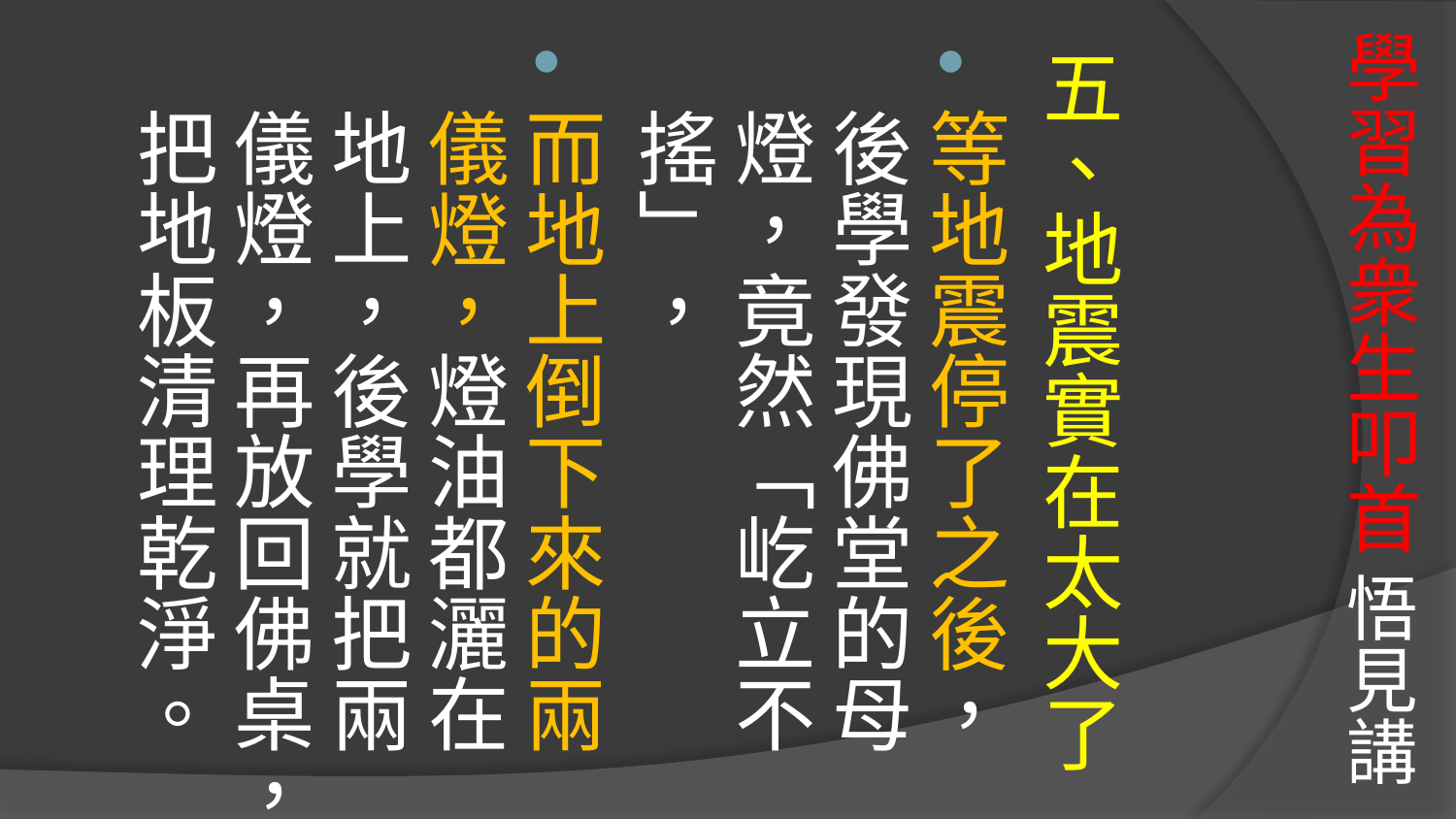

# 學習為衆生叩首 悟見講
五、地震實在太大了
等地震停了之後，後學發現佛堂的母燈，竟然「屹立不搖」，
而地上倒下來的兩儀燈，燈油都灑在地上，後學就把兩儀燈，再放回佛桌，把地板清理乾淨。